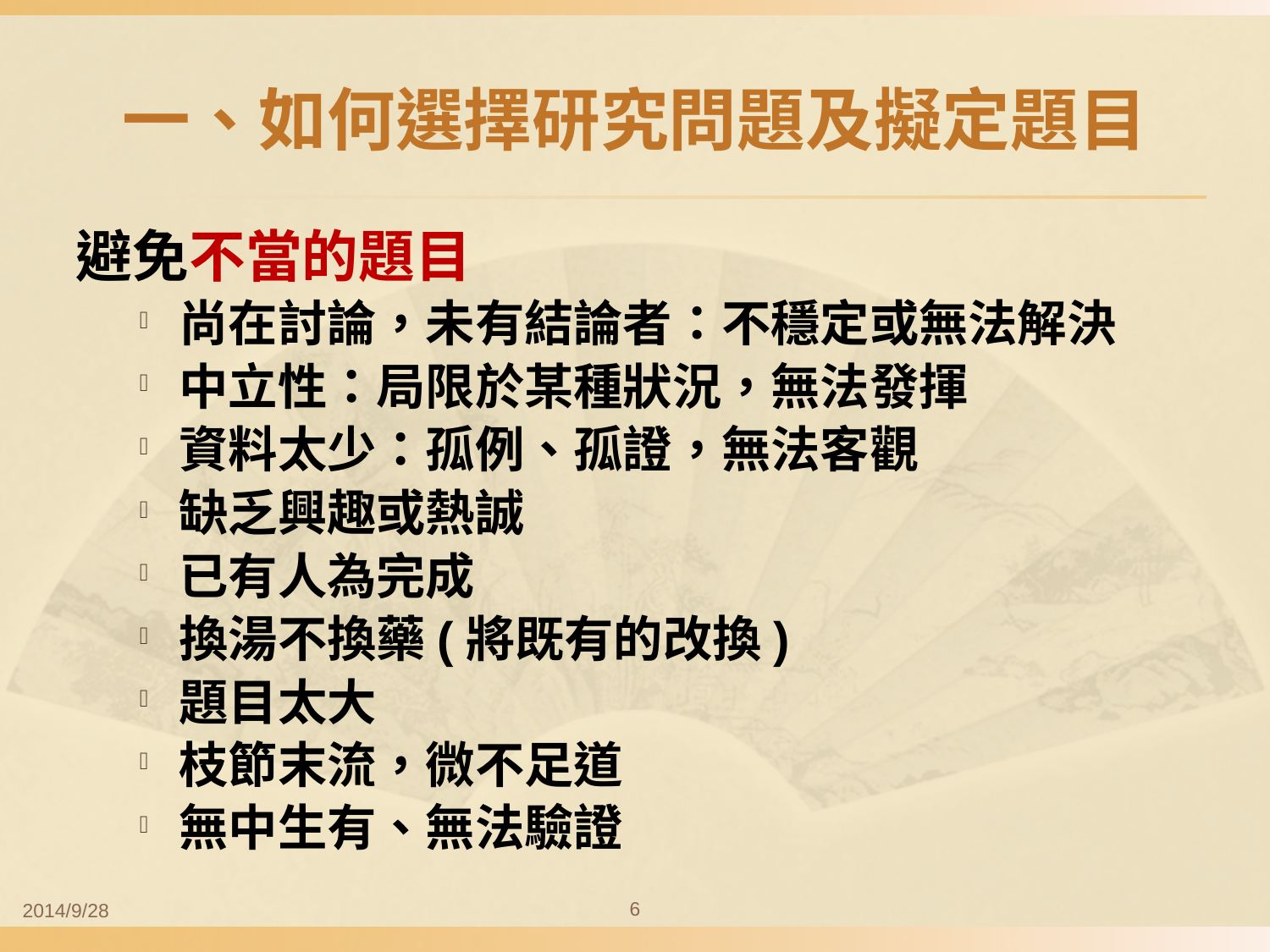

# 一、如何選擇研究問題及擬定題目
避免不當的題目
尚在討論，未有結論者：不穩定或無法解決
中立性：局限於某種狀況，無法發揮
資料太少：孤例、孤證，無法客觀
缺乏興趣或熱誠
已有人為完成
換湯不換藥(將既有的改換)
題目太大
枝節末流，微不足道
無中生有、無法驗證

2014/9/28
6